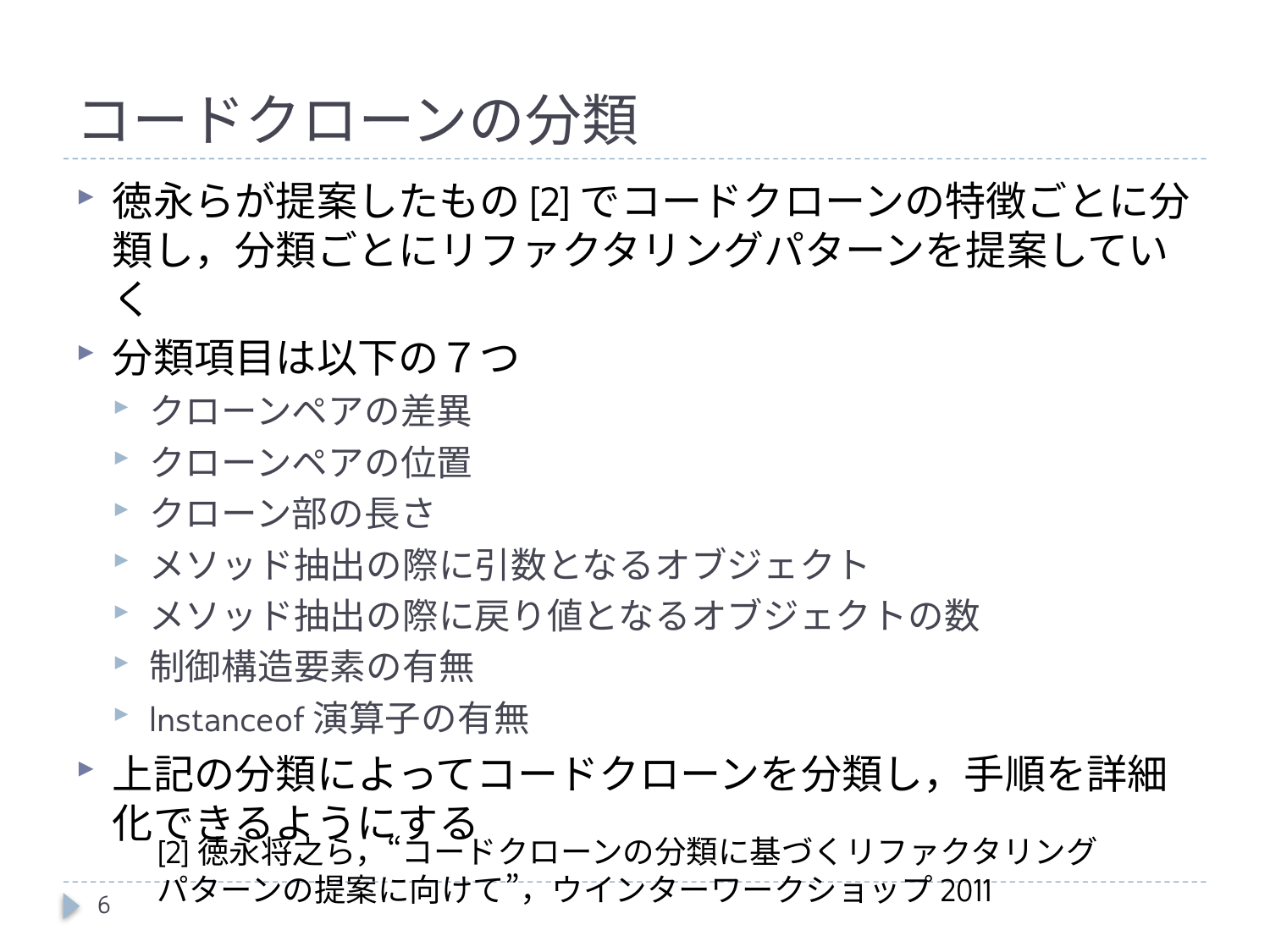

# コードクローンの分類
徳永らが提案したもの[2]でコードクローンの特徴ごとに分類し，分類ごとにリファクタリングパターンを提案していく
分類項目は以下の７つ
クローンペアの差異
クローンペアの位置
クローン部の長さ
メソッド抽出の際に引数となるオブジェクト
メソッド抽出の際に戻り値となるオブジェクトの数
制御構造要素の有無
Instanceof演算子の有無
上記の分類によってコードクローンを分類し，手順を詳細化できるようにする

[2]徳永将之ら，“コードクローンの分類に基づくリファクタリングパターンの提案に向けて”，ウインターワークショップ2011
6